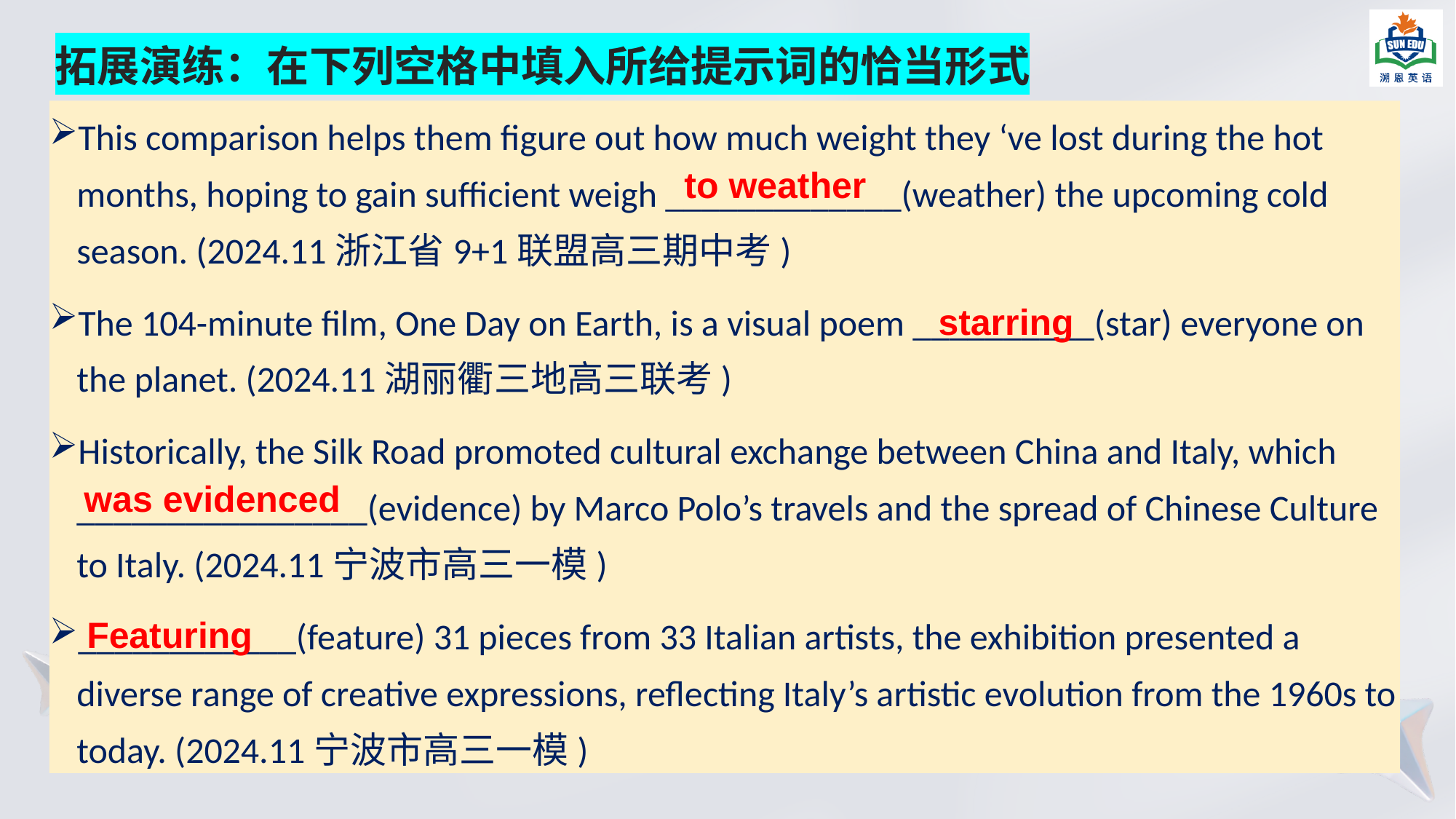

拓展演练：在下列空格中填入所给提示词的恰当形式
This comparison helps them figure out how much weight they ‘ve lost during the hot months, hoping to gain sufficient weigh _____________(weather) the upcoming cold season. (2024.11浙江省9+1联盟高三期中考)
The 104-minute film, One Day on Earth, is a visual poem __________(star) everyone on the planet. (2024.11湖丽衢三地高三联考)
Historically, the Silk Road promoted cultural exchange between China and Italy, which ________________(evidence) by Marco Polo’s travels and the spread of Chinese Culture to Italy. (2024.11宁波市高三一模)
____________(feature) 31 pieces from 33 Italian artists, the exhibition presented a diverse range of creative expressions, reflecting Italy’s artistic evolution from the 1960s to today. (2024.11宁波市高三一模)
to weather
starring
was evidenced
Featuring
17